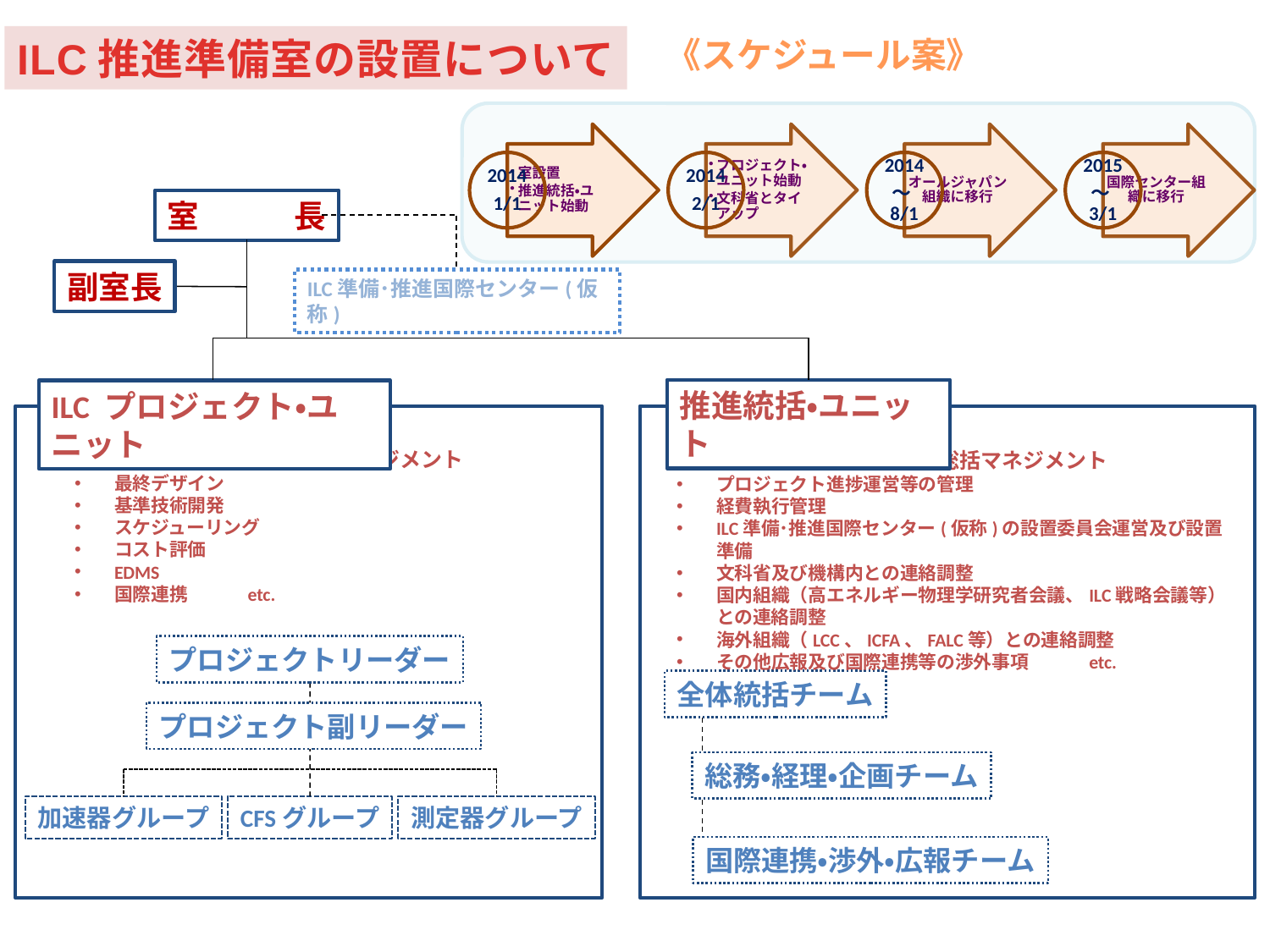

室設置
推進統括・ユニット始動
2014
1/1
プロジェクト・ユニット始動
文科省とタイアップ
2014
2/1
オールジャパン組織に移行
2014
～8/1
国際センター組織に移行
2015
～3/1
ILC推進準備室の設置について
《スケジュール案》

室　　　長
副室長
ILC準備･推進国際センター(仮称)
推進統括・ユニット
ILC プロジェクト・ユニット

【業務】プロジェクト・技術マネジメント
最終デザイン
基準技術開発
スケジューリング
コスト評価
EDMS
国際連携　　　etc.

【業務】プロジェクト・推進総括マネジメント
プロジェクト進捗運営等の管理
経費執行管理
ILC準備･推進国際センター(仮称)の設置委員会運営及び設置準備
文科省及び機構内との連絡調整
国内組織（高エネルギー物理学研究者会議、ILC戦略会議等）との連絡調整
海外組織（LCC、ICFA、FALC等）との連絡調整
その他広報及び国際連携等の渉外事項　　　etc.
プロジェクトリーダー
プロジェクト副リーダー
全体統括チーム
総務・経理・企画チーム
加速器グループ
CFSグループ
測定器グループ
国際連携・渉外・広報チーム